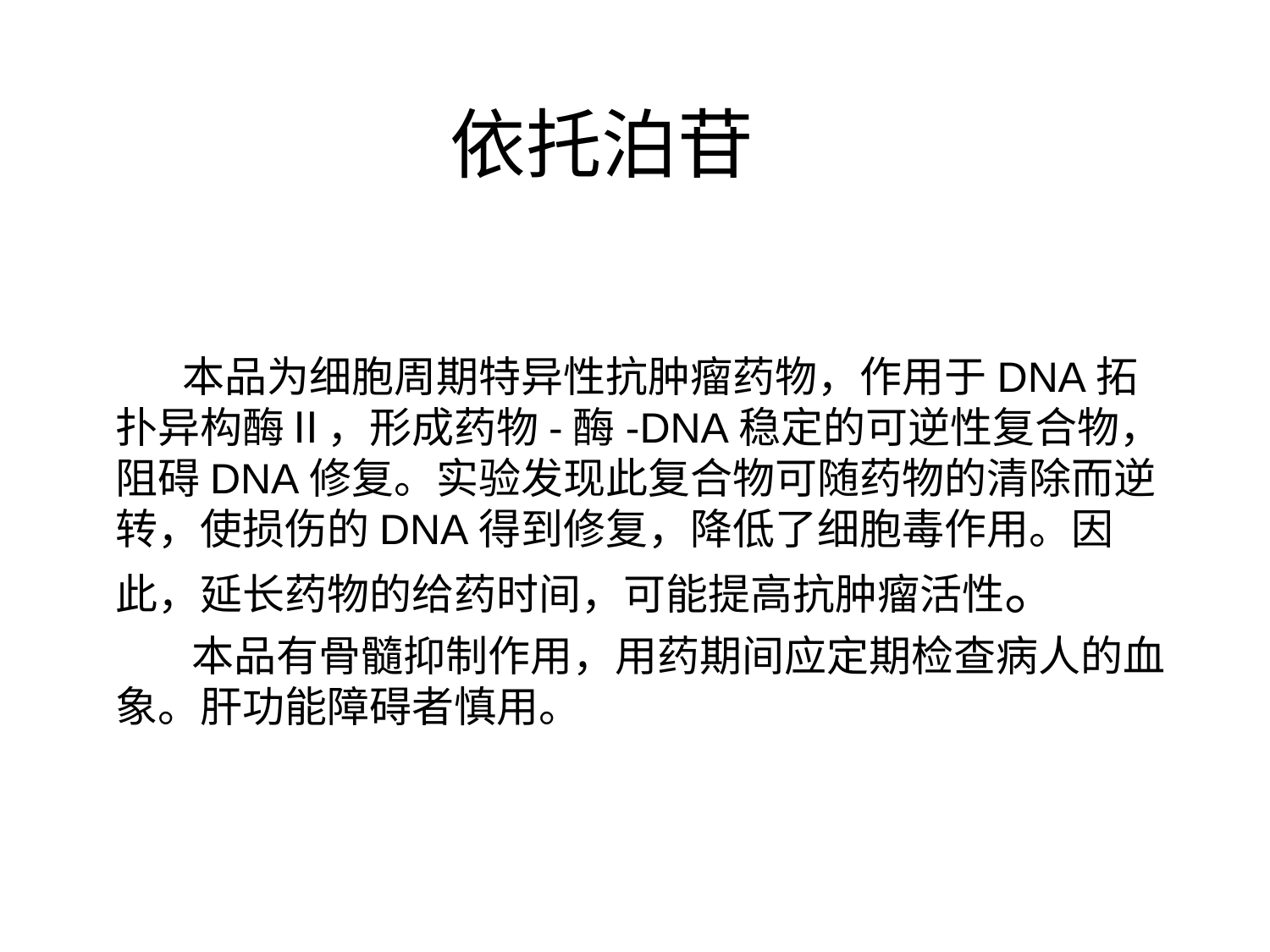

# 依托泊苷

           本品为细胞周期特异性抗肿瘤药物，作用于DNA拓扑异构酶Ⅱ，形成药物-酶-DNA稳定的可逆性复合物，阻碍DNA修复。实验发现此复合物可随药物的清除而逆转，使损伤的DNA得到修复，降低了细胞毒作用。因此，延长药物的给药时间，可能提高抗肿瘤活性。
            本品有骨髓抑制作用，用药期间应定期检查病人的血象。肝功能障碍者慎用。